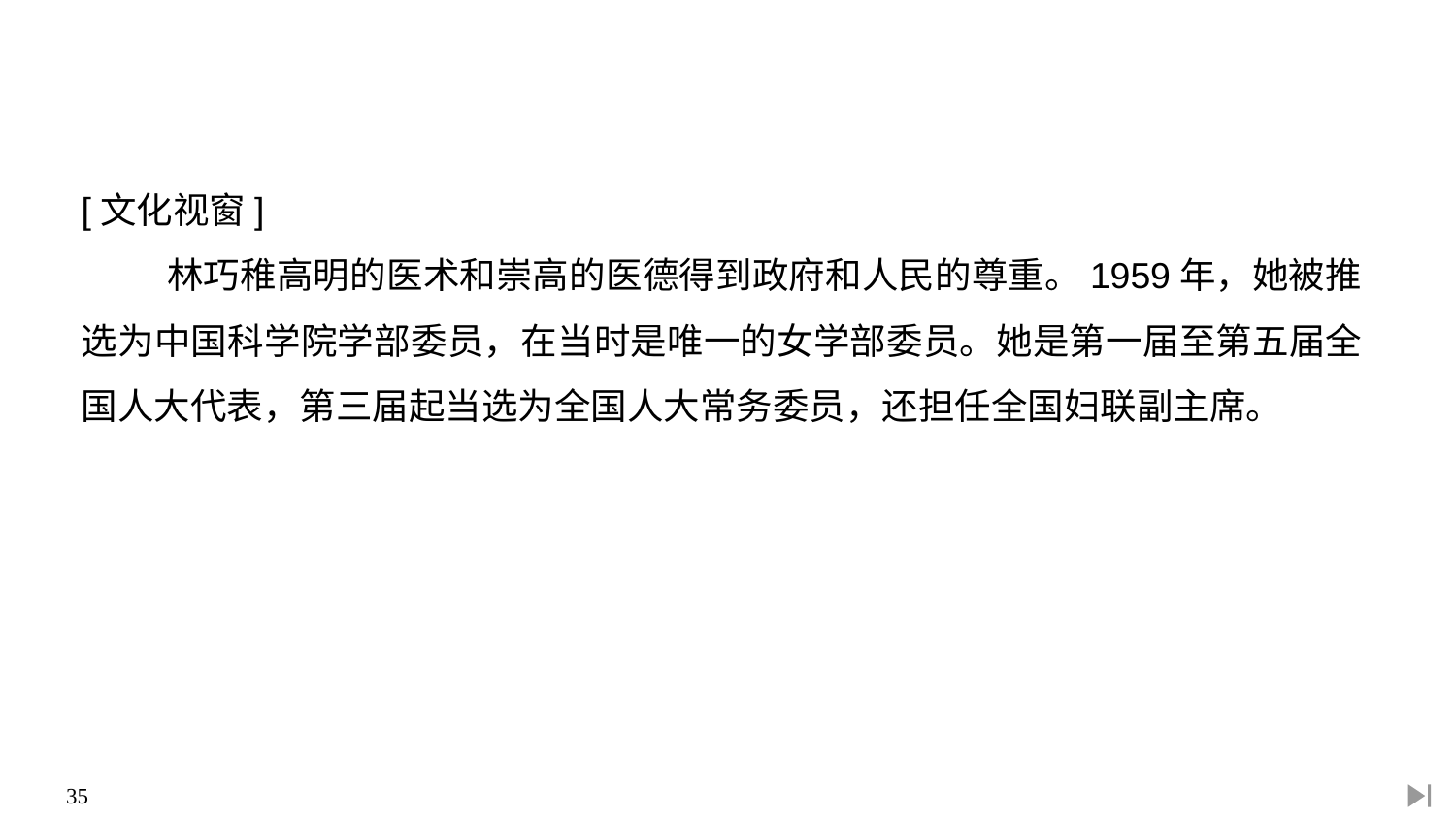

[文化视窗]
林巧稚高明的医术和崇高的医德得到政府和人民的尊重。1959年，她被推选为中国科学院学部委员，在当时是唯一的女学部委员。她是第一届至第五届全国人大代表，第三届起当选为全国人大常务委员，还担任全国妇联副主席。